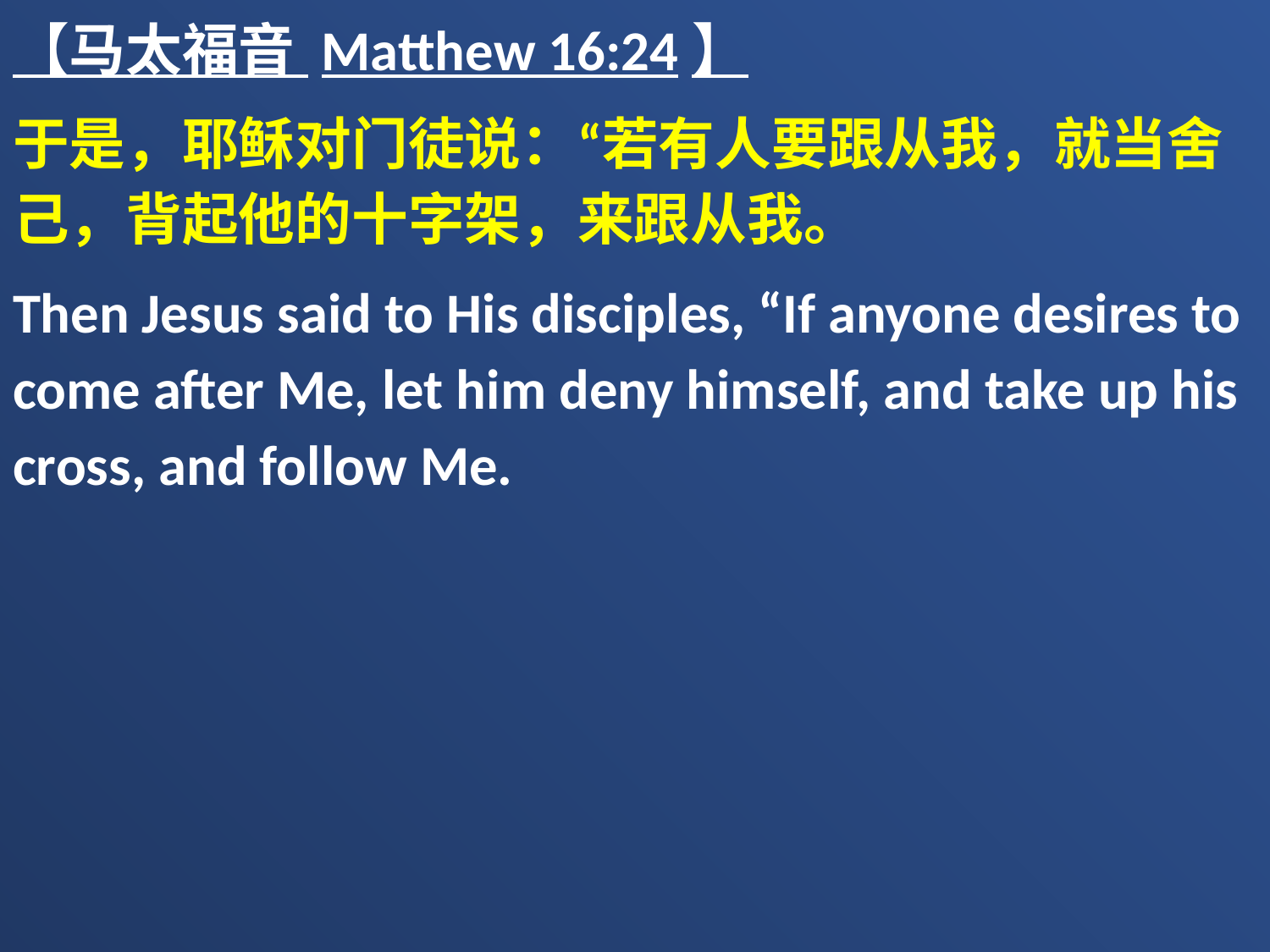

【马太福音 Matthew 16:24】
于是，耶稣对门徒说：“若有人要跟从我，就当舍己，背起他的十字架，来跟从我。
Then Jesus said to His disciples, “If anyone desires to come after Me, let him deny himself, and take up his cross, and follow Me.